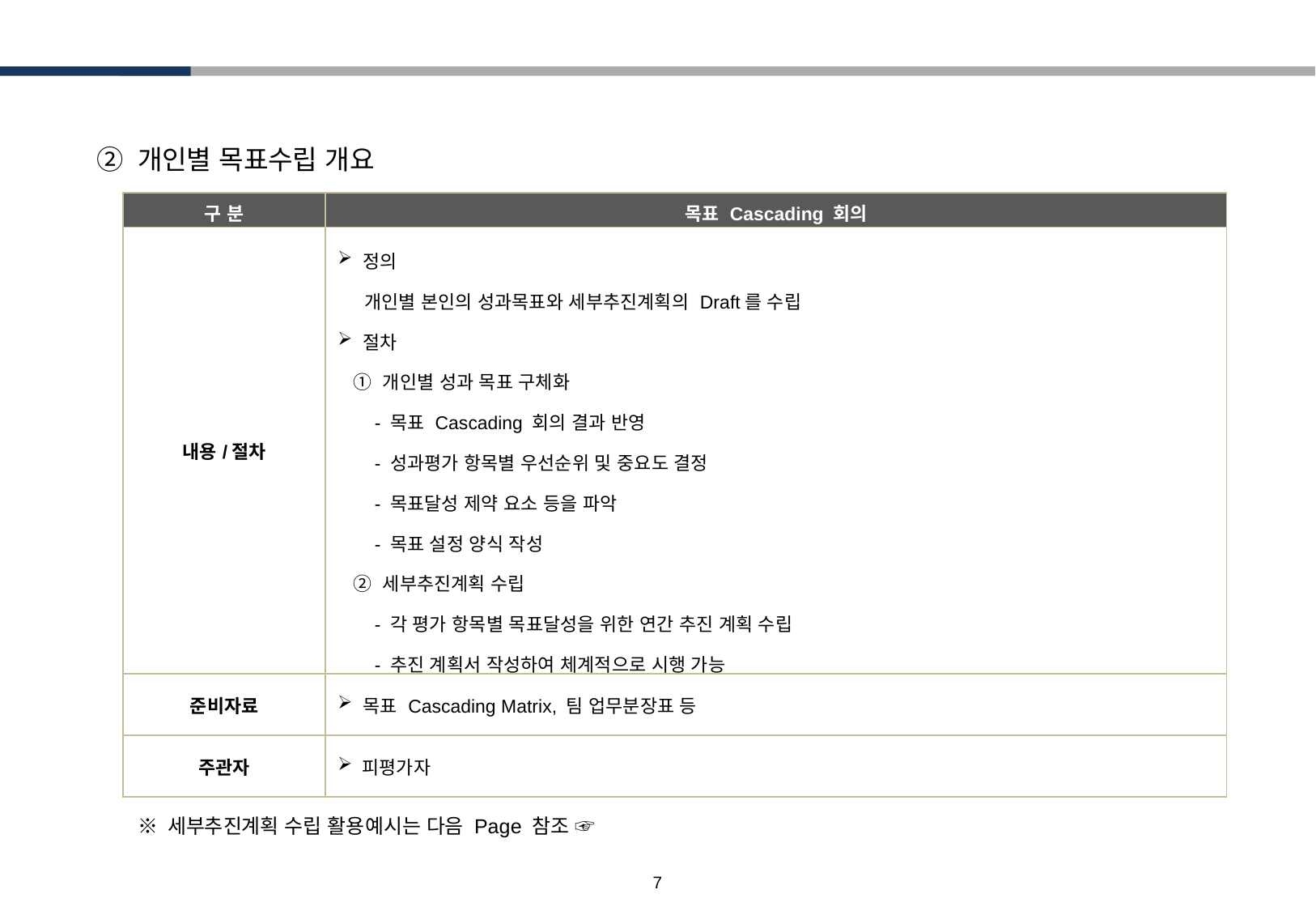

② 개인별 목표수립 개요
| 구 분 | 목표 Cascading 회의 |
| --- | --- |
| 내용/절차 | 정의 개인별 본인의 성과목표와 세부추진계획의 Draft를 수립 절차 ① 개인별 성과 목표 구체화 - 목표 Cascading 회의 결과 반영 - 성과평가 항목별 우선순위 및 중요도 결정 - 목표달성 제약 요소 등을 파악 - 목표 설정 양식 작성 ② 세부추진계획 수립 - 각 평가 항목별 목표달성을 위한 연간 추진 계획 수립 - 추진 계획서 작성하여 체계적으로 시행 가능 |
| 준비자료 | 목표 Cascading Matrix, 팀 업무분장표 등 |
| 주관자 | 피평가자 |
※ 세부추진계획 수립 활용예시는 다음 Page 참조 ☞
7